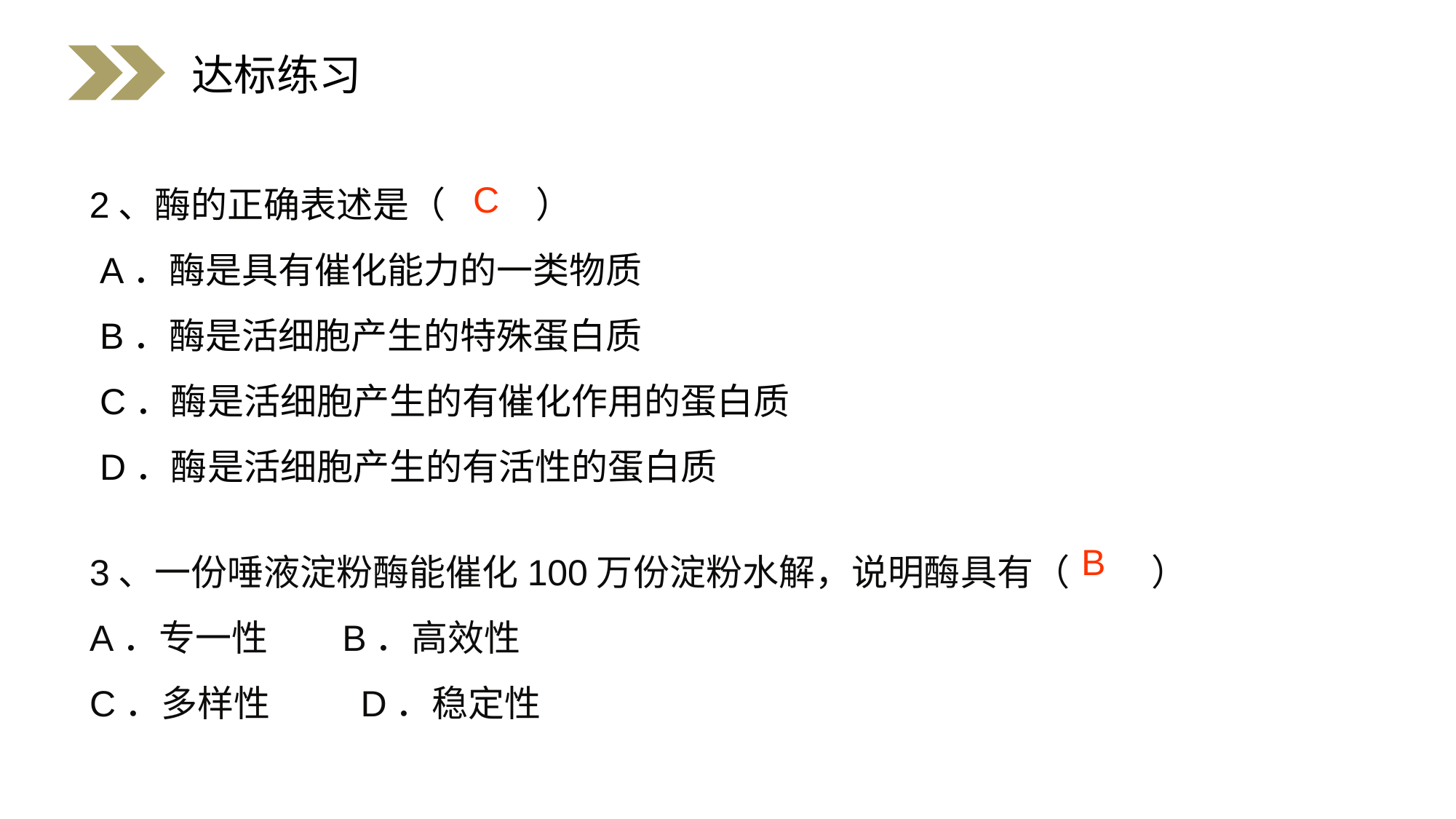

达标练习
2、酶的正确表述是（           ）
 A．酶是具有催化能力的一类物质
 B．酶是活细胞产生的特殊蛋白质
 C．酶是活细胞产生的有催化作用的蛋白质
 D．酶是活细胞产生的有活性的蛋白质
C
3、一份唾液淀粉酶能催化100万份淀粉水解，说明酶具有（          ）
A．专一性        B．高效性
C．多样性          D．稳定性
B